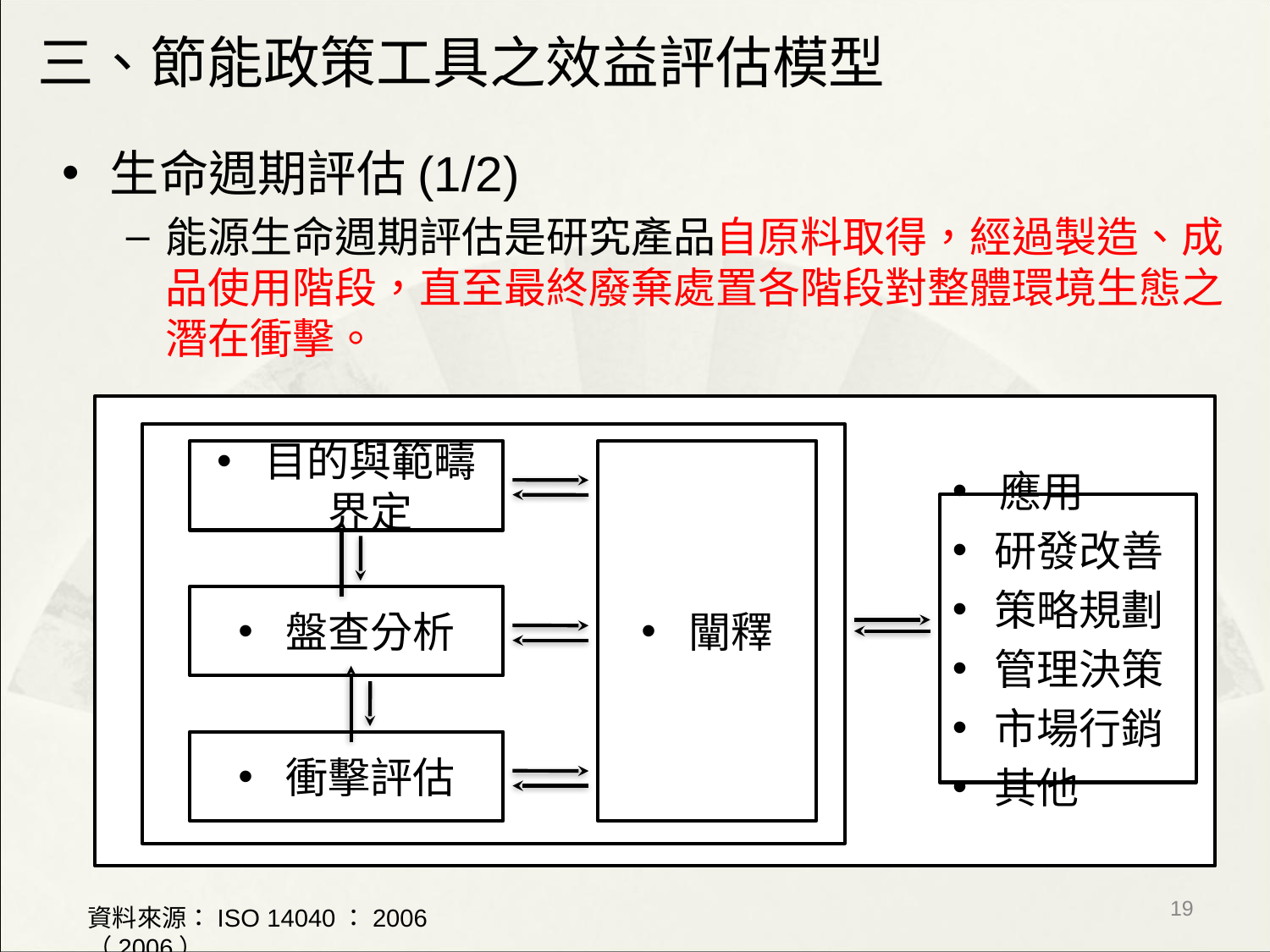

# 三、節能政策工具之效益評估模型
生命週期評估(1/2)
能源生命週期評估是研究產品自原料取得，經過製造、成品使用階段，直至最終廢棄處置各階段對整體環境生態之潛在衝擊。

目的與範疇界定
闡釋
應用
 研發改善
 策略規劃
 管理決策
 市場行銷
 其他
盤查分析
衝擊評估
19
資料來源：ISO 14040：2006 （2006）